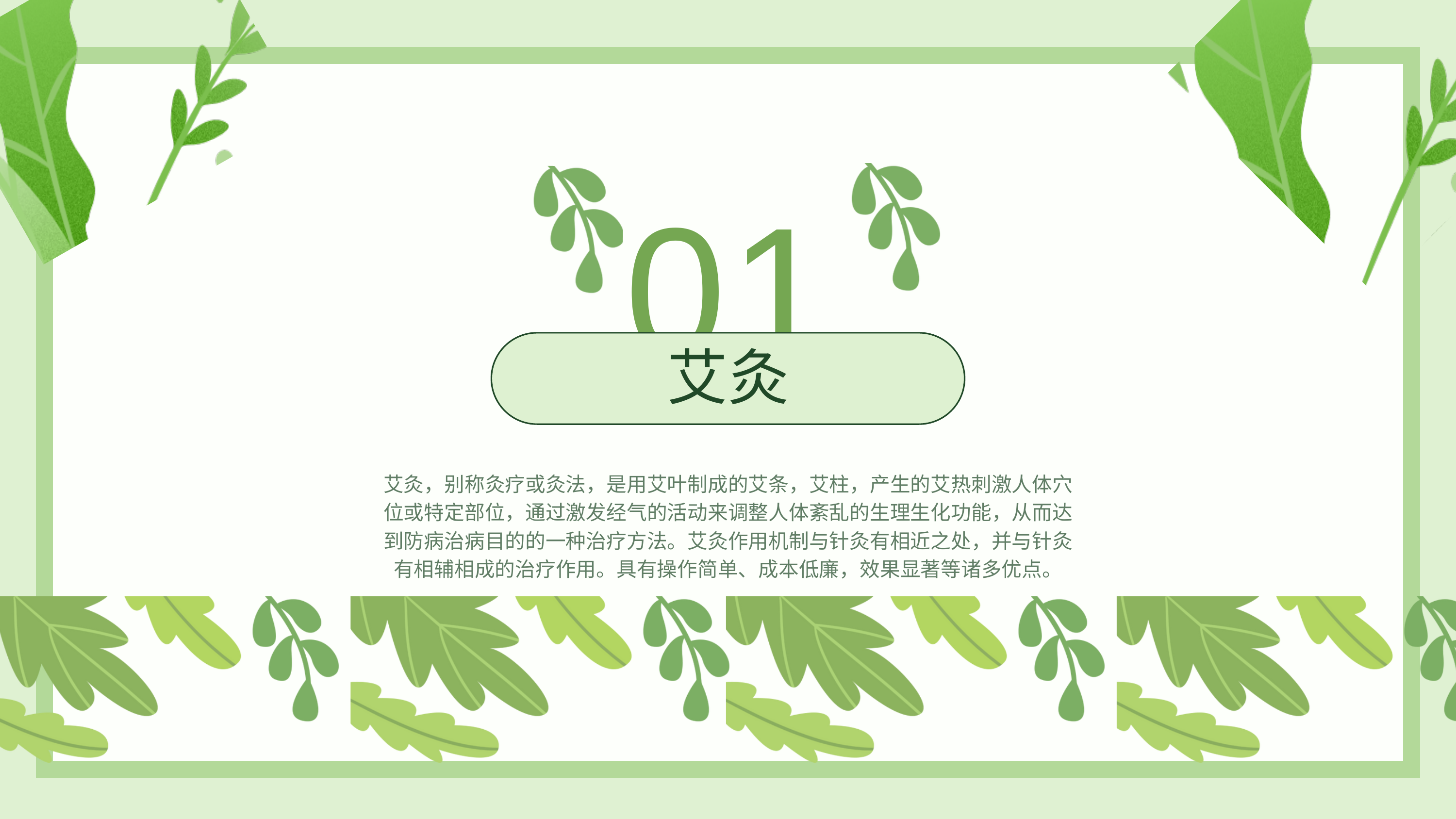

01

艾灸
艾灸，别称灸疗或灸法，是用艾叶制成的艾条，艾柱，产生的艾热刺激人体穴位或特定部位，通过激发经气的活动来调整人体紊乱的生理生化功能，从而达到防病治病目的的一种治疗方法。艾灸作用机制与针灸有相近之处，并与针灸有相辅相成的治疗作用。具有操作简单、成本低廉，效果显著等诸多优点。